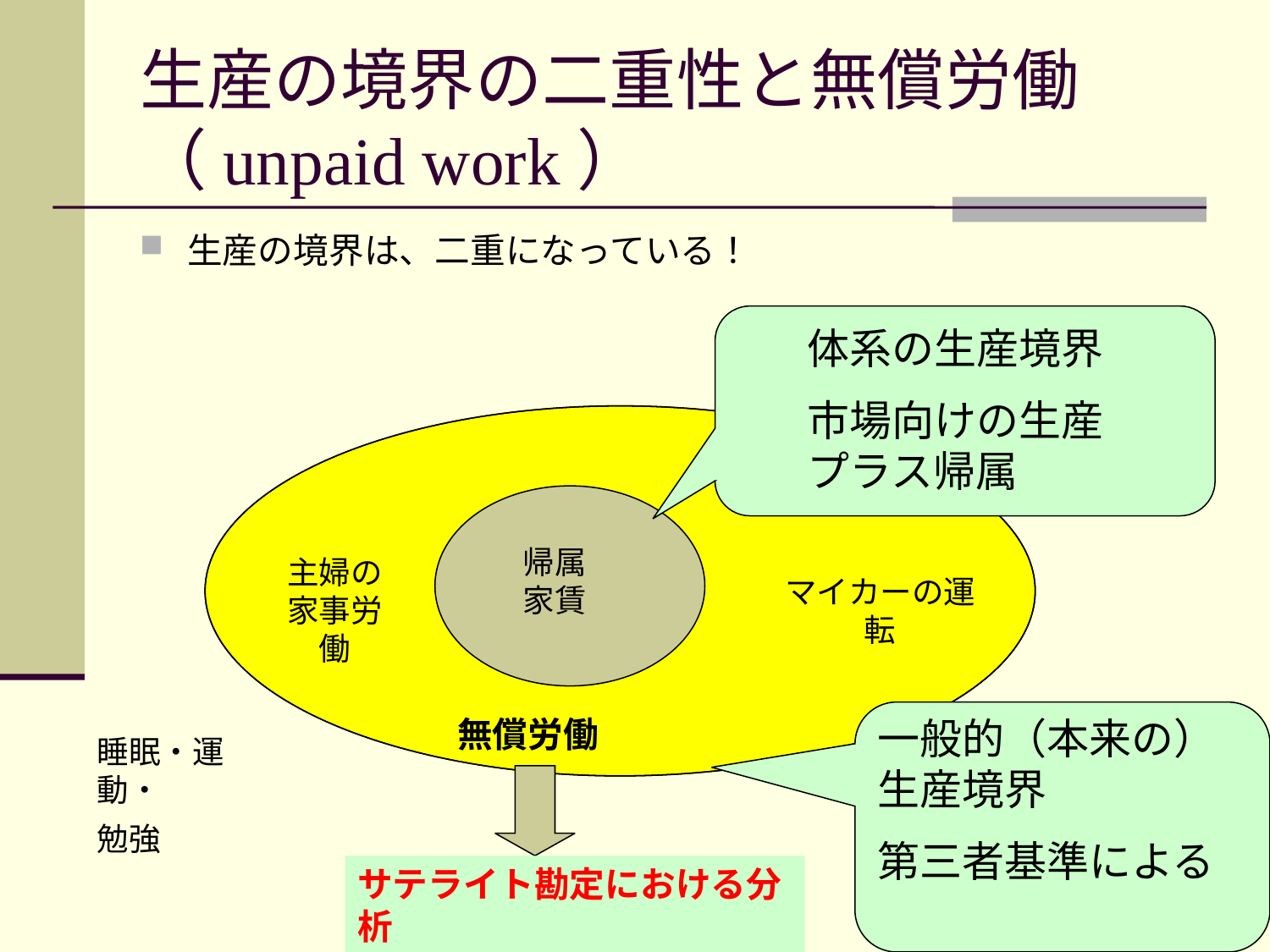

# 生産の境界の二重性と無償労働（unpaid work）
生産の境界は、二重になっている！

体系の生産境界
市場向けの生産プラス帰属

帰属家賃
主婦の家事労働
マイカーの運転

無償労働
一般的（本来の）生産境界
第三者基準による
睡眠・運動・
勉強

サテライト勘定における分析